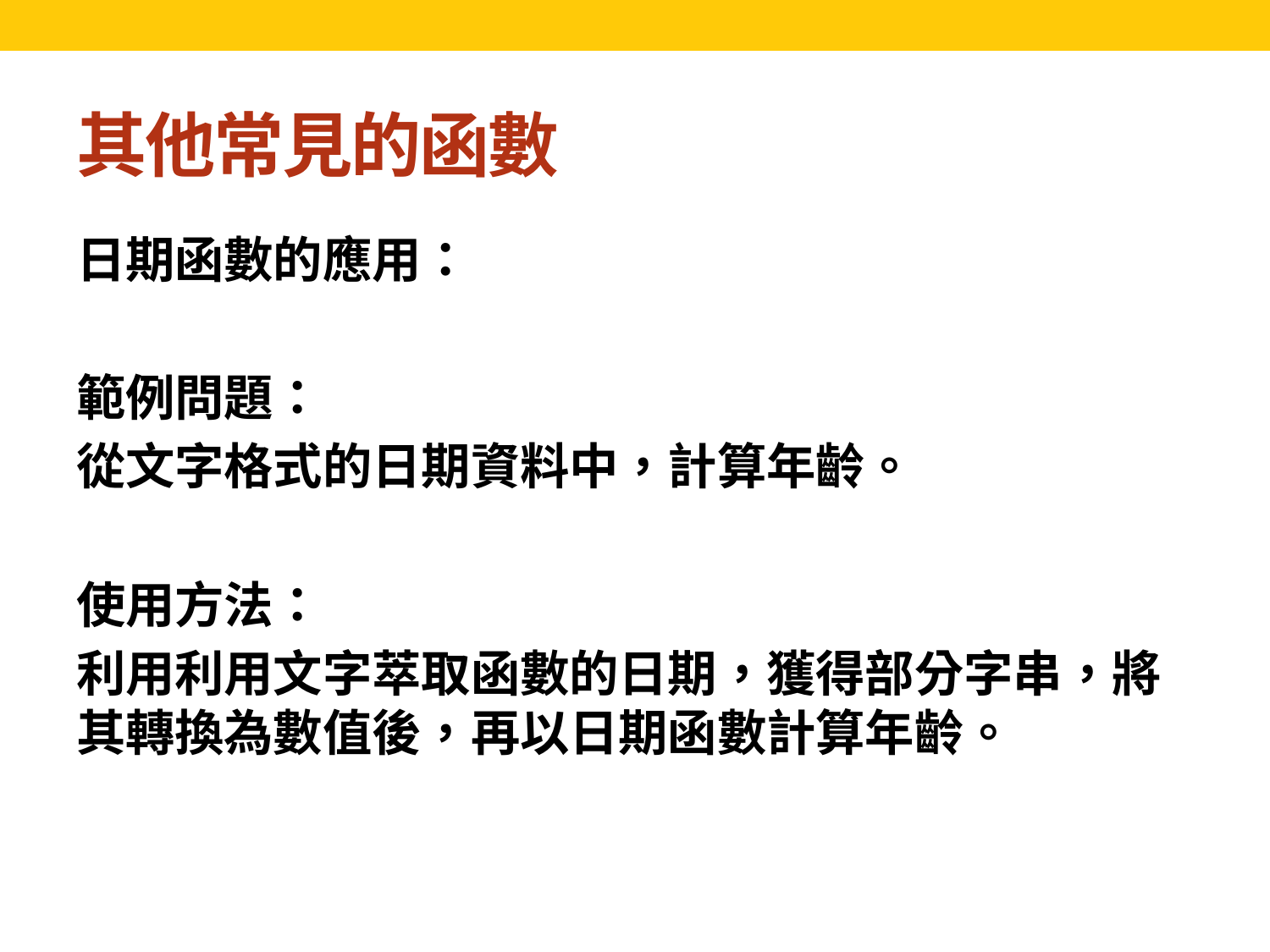

# 其他常見的函數
日期函數的應用：

範例問題：
從文字格式的日期資料中，計算年齡。

使用方法：
利用利用文字萃取函數的日期，獲得部分字串，將其轉換為數值後，再以日期函數計算年齡。